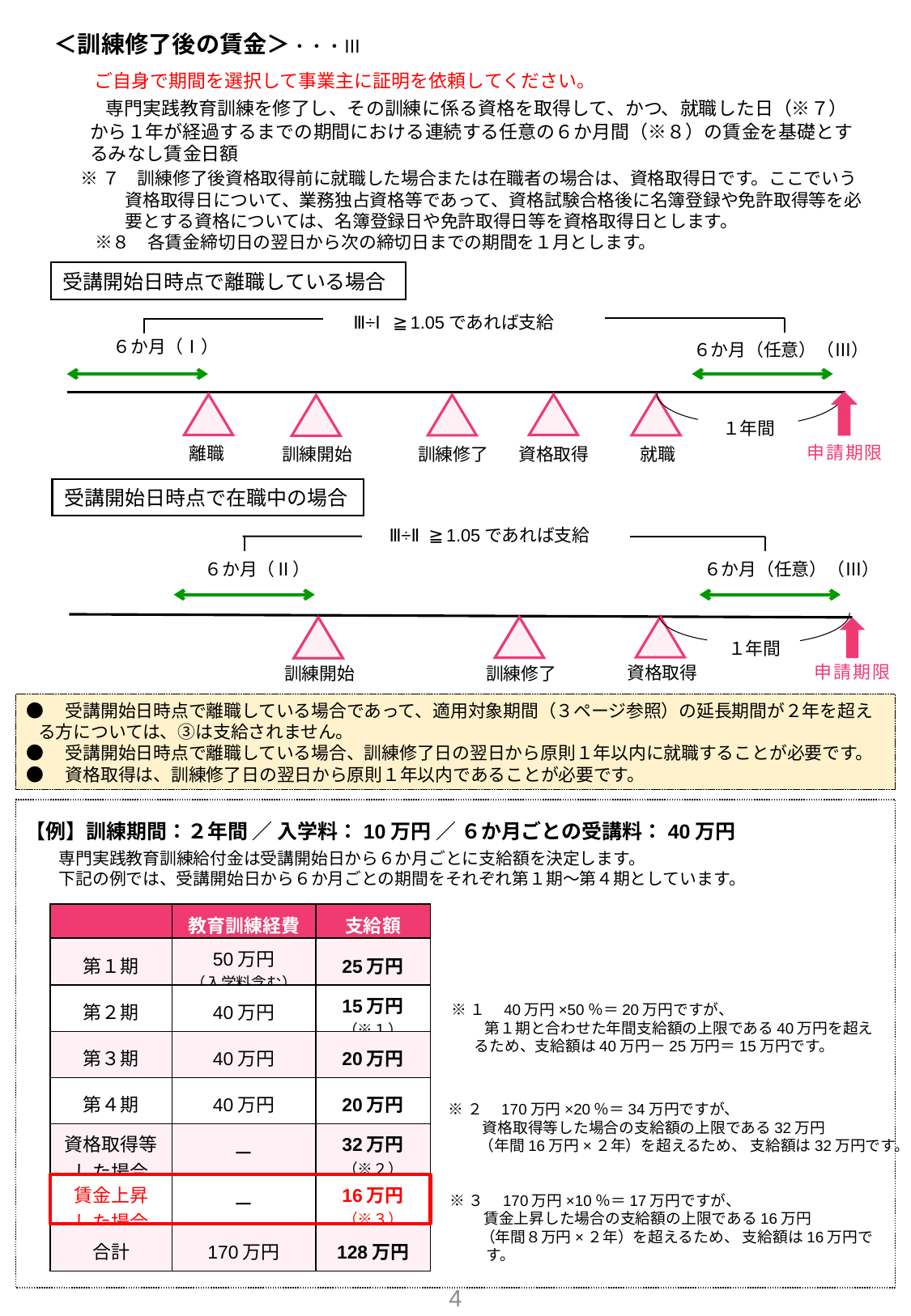

＜訓練修了後の賃金＞・・・Ⅲ
　　ご自身で期間を選択して事業主に証明を依頼してください。
　   専門実践教育訓練を修了し、その訓練に係る資格を取得して、かつ、就職した日（※７） から１年が経過するまでの期間における連続する任意の６か月間（※８）の賃金を基礎とするみなし賃金日額
      ※７　訓練修了後資格取得前に就職した場合または在職者の場合は、資格取得日です。ここでいう資格取得日について、業務独占資格等であって、資格試験合格後に名簿登録や免許取得等を必要とする資格については、名簿登録日や免許取得日等を資格取得日とします。
　   ※８　各賃金締切日の翌日から次の締切日までの期間を１月とします。
受講開始日時点で離職している場合

Ⅲ÷Ⅰ≧1.05であれば支給
６か月（Ⅰ）
６か月（任意）（Ⅲ）

１年間
申請期限
離職
就職
資格取得
訓練修了
訓練開始
受講開始日時点で在職中の場合
Ⅲ÷Ⅱ≧1.05であれば支給

６か月（Ⅱ）
６か月（任意）（Ⅲ）

１年間
申請期限
資格取得
訓練修了
訓練開始
●　受講開始日時点で離職している場合であって、適用対象期間（３ページ参照）の延長期間が２年を超える方については、③は支給されません。
●　受講開始日時点で離職している場合、訓練修了日の翌日から原則１年以内に就職することが必要です。
●　資格取得は、訓練修了日の翌日から原則１年以内であることが必要です。
【例】訓練期間：２年間 ／ 入学料：10万円 ／ ６か月ごとの受講料：40万円
　　専門実践教育訓練給付金は受講開始日から６か月ごとに支給額を決定します。
　　下記の例では、受講開始日から６か月ごとの期間をそれぞれ第１期～第４期としています。

|  | 教育訓練経費 | 支給額 |
| --- | --- | --- |
| 第１期 | 50万円 （入学料含む） | 25万円 |
| 第２期 | 40万円 | 15万円 （※１） |
| 第３期 | 40万円 | 20万円 |
| 第４期 | 40万円 | 20万円 |
| 資格取得等 した場合 | ー | 32万円 （※２） |
| 賃金上昇 した場合 | ー | 16万円 （※３） |
| 合計 | 170万円 | 128万円 |
※１　40万円×50％＝20万円ですが、
　　 第１期と合わせた年間支給額の上限である40万円を超えるため、支給額は40万円－25万円＝15万円です。
※２　170万円×20％＝34万円ですが、
　　 資格取得等した場合の支給額の上限である32万円
　　（年間16万円×２年）を超えるため、 支給額は32万円です。

※３　170万円×10％＝17万円ですが、
　　 賃金上昇した場合の支給額の上限である16万円
　　（年間８万円×２年）を超えるため、 支給額は16万円です。
4